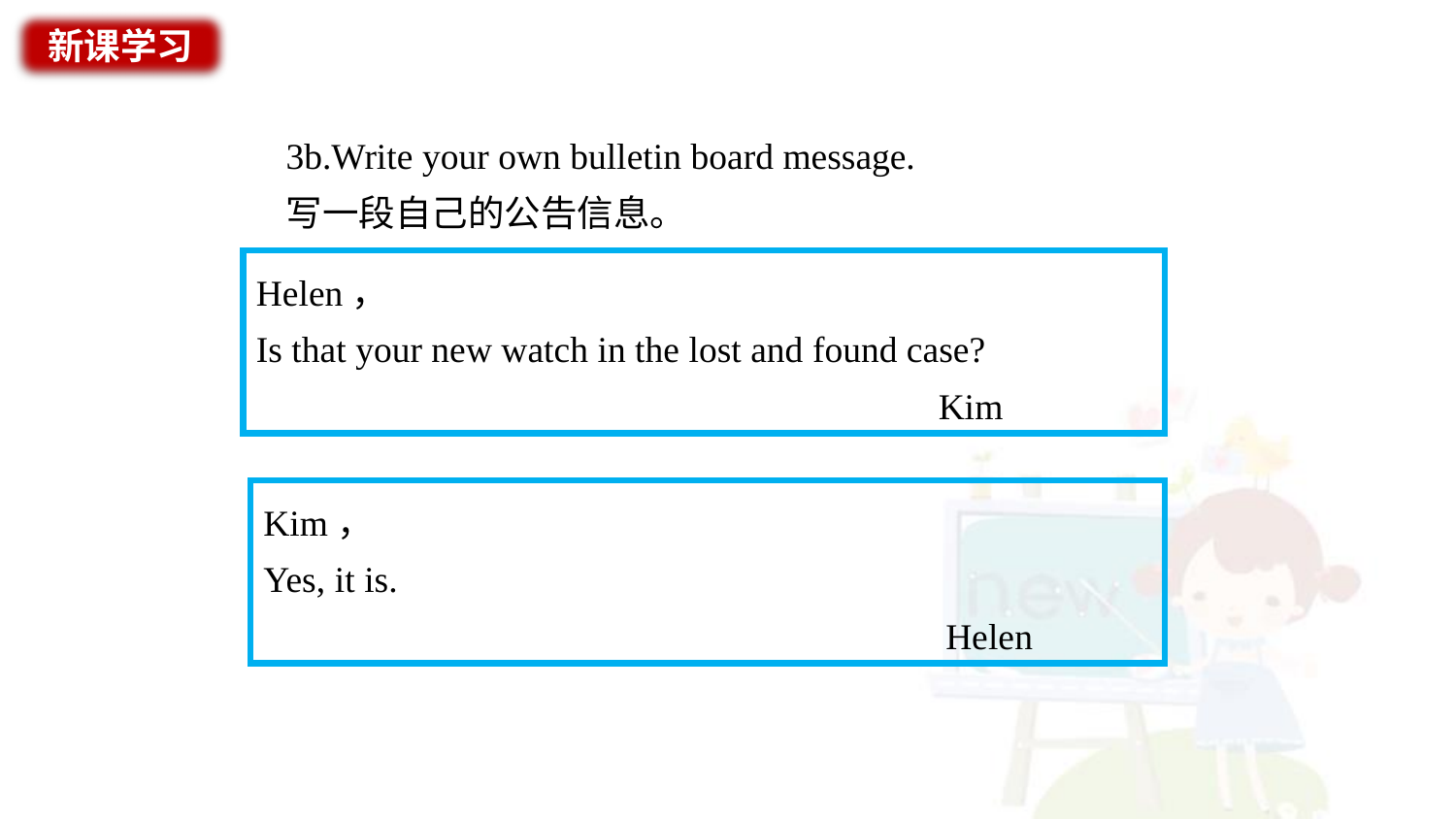

新课学习
3b.Write your own bulletin board message.
写一段自己的公告信息。
Helen，
Is that your new watch in the lost and found case?
                                                                          Kim
Kim，
Yes, it is.
                                                                          Helen